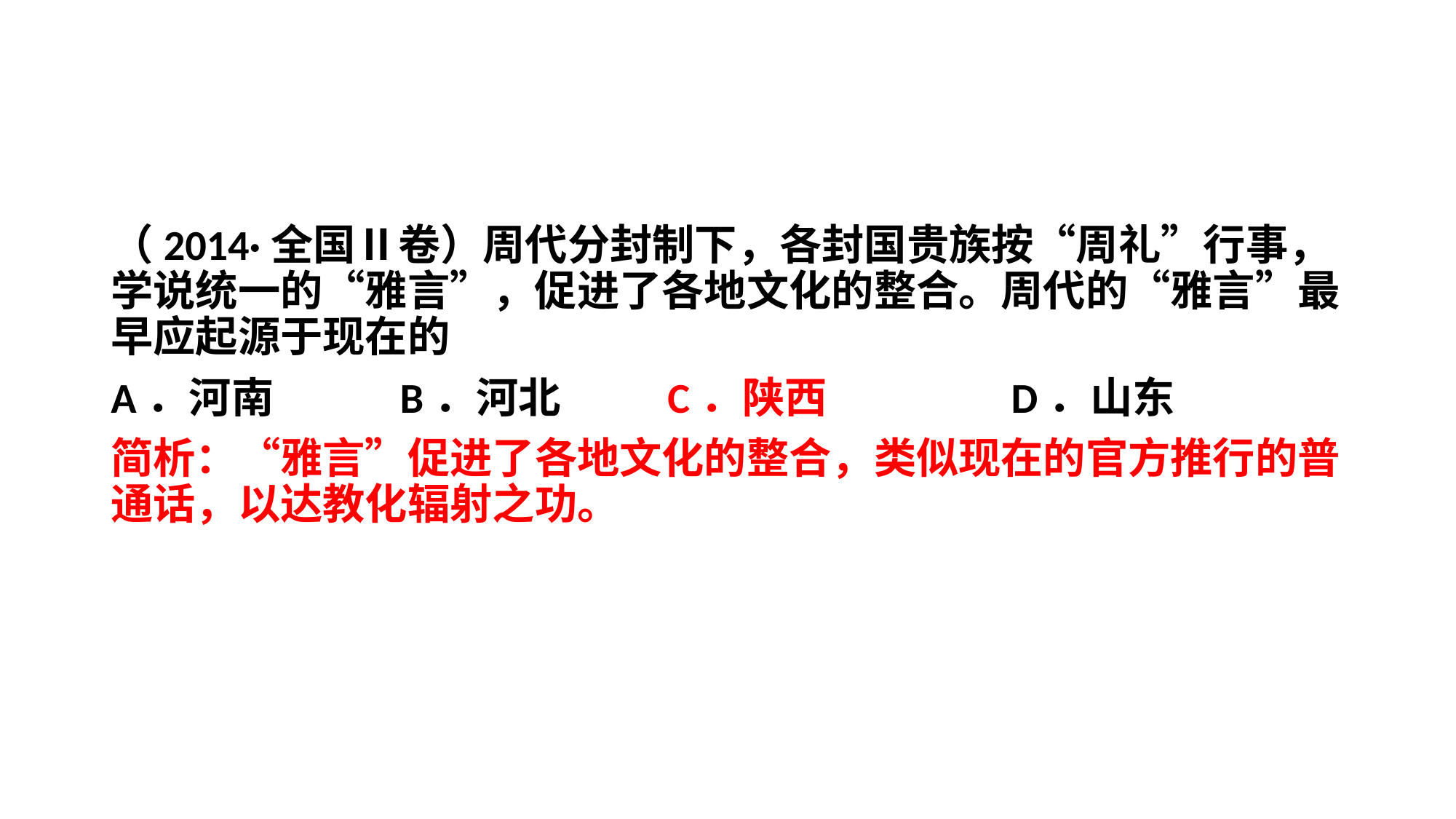

#
（2014·全国Ⅱ卷）周代分封制下，各封国贵族按“周礼”行事，学说统一的“雅言”，促进了各地文化的整合。周代的“雅言”最早应起源于现在的
A．河南            B．河北          C．陕西                  D．山东
简析：“雅言”促进了各地文化的整合，类似现在的官方推行的普通话，以达教化辐射之功。